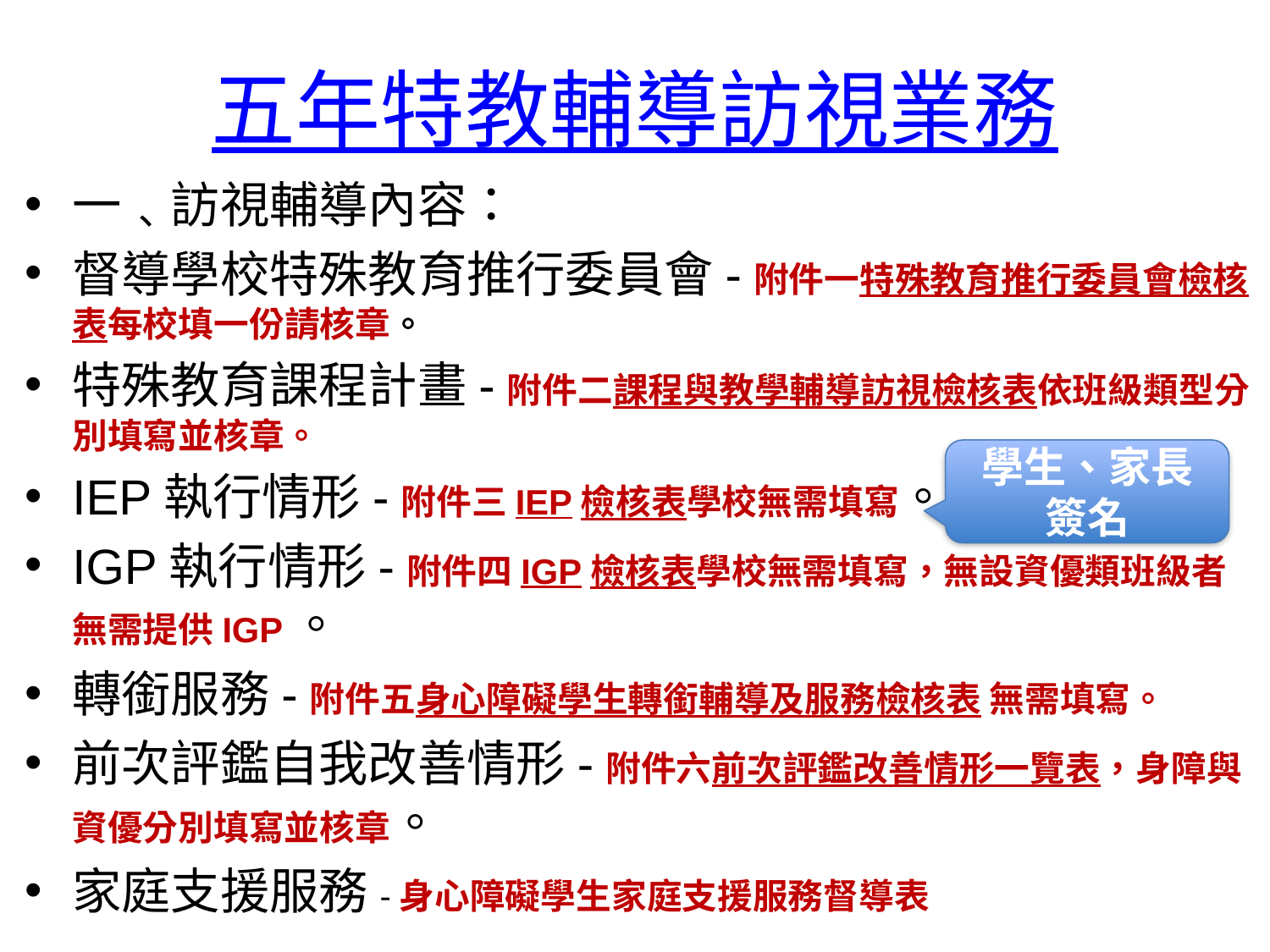

# 五年特教輔導訪視業務
一﹑訪視輔導內容：
督導學校特殊教育推行委員會-附件一特殊教育推行委員會檢核表每校填一份請核章。
特殊教育課程計畫-附件二課程與教學輔導訪視檢核表依班級類型分別填寫並核章。
IEP執行情形-附件三IEP檢核表學校無需填寫。
IGP執行情形-附件四IGP檢核表學校無需填寫，無設資優類班級者無需提供IGP。
轉銜服務-附件五身心障礙學生轉銜輔導及服務檢核表 無需填寫。
前次評鑑自我改善情形-附件六前次評鑑改善情形一覽表，身障與資優分別填寫並核章。
家庭支援服務-身心障礙學生家庭支援服務督導表
學生、家長簽名